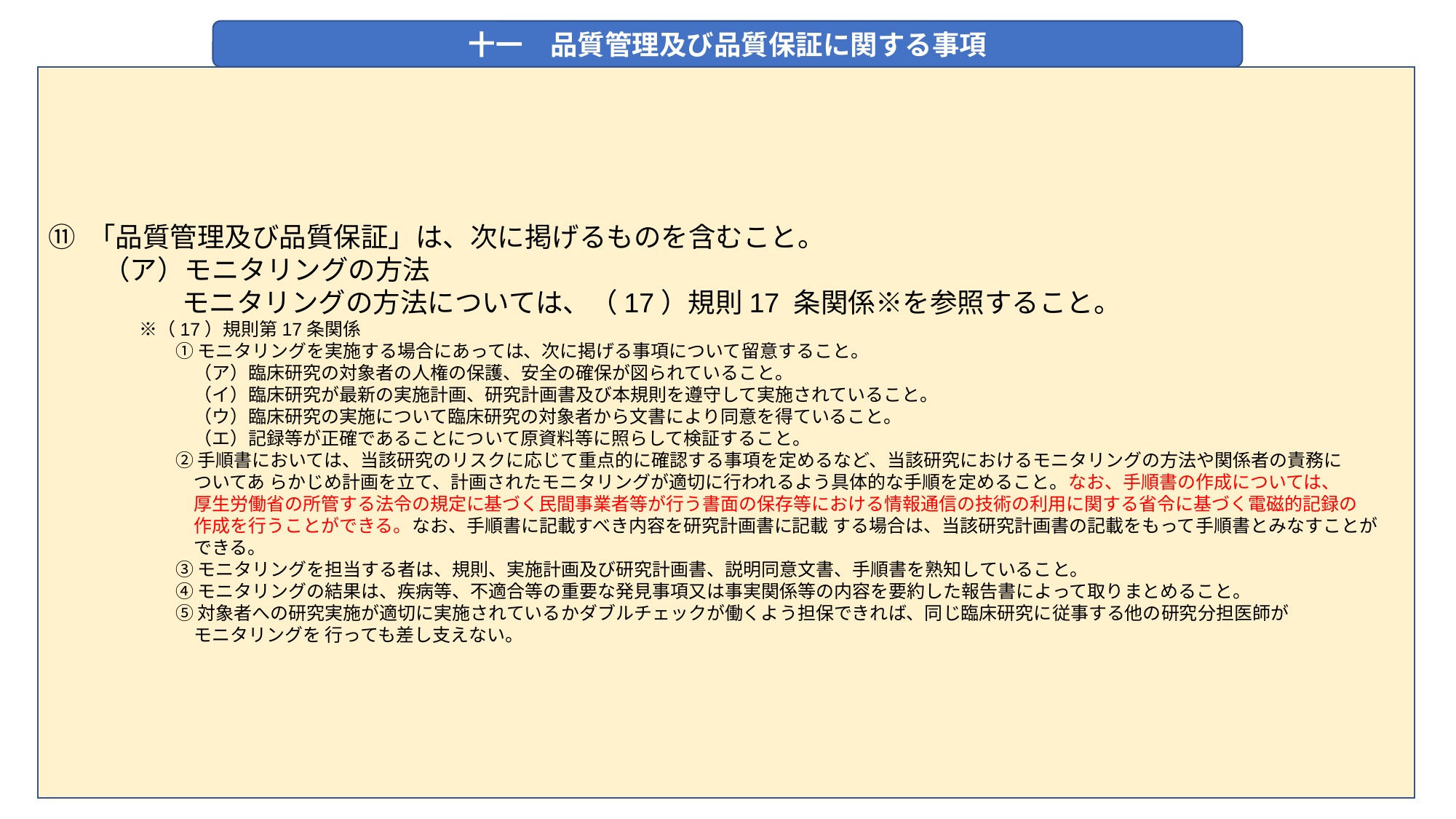

十一　品質管理及び品質保証に関する事項
⑪ 「品質管理及び品質保証」は、次に掲げるものを含むこと。
　　（ア）モニタリングの方法
　　　　    モニタリングの方法については、（17）規則17 条関係※を参照すること。
　　　　　※（17）規則第17条関係
　　　　　　　① モニタリングを実施する場合にあっては、次に掲げる事項について留意すること。
　　　　　　　　（ア）臨床研究の対象者の人権の保護、安全の確保が図られていること。
　　　　　　　　（イ）臨床研究が最新の実施計画、研究計画書及び本規則を遵守して実施されていること。
　　　　　　　　（ウ）臨床研究の実施について臨床研究の対象者から文書により同意を得ていること。
　　　　　　　　（エ）記録等が正確であることについて原資料等に照らして検証すること。
　　　　　　　② 手順書においては、当該研究のリスクに応じて重点的に確認する事項を定めるなど、当該研究におけるモニタリングの方法や関係者の責務に
　　　　　　　　ついてあ らかじめ計画を立て、計画されたモニタリングが適切に行われるよう具体的な手順を定めること。なお、手順書の作成については、
　　　　　　　　厚生労働省の所管する法令の規定に基づく民間事業者等が行う書面の保存等における情報通信の技術の利用に関する省令に基づく電磁的記録の
　　　　　　　　作成を行うことができる。なお、手順書に記載すべき内容を研究計画書に記載 する場合は、当該研究計画書の記載をもって手順書とみなすことが
　　　　　　　　できる。
　　　　　　　③ モニタリングを担当する者は、規則、実施計画及び研究計画書、説明同意文書、手順書を熟知していること。
　　　　　　　④ モニタリングの結果は、疾病等、不適合等の重要な発見事項又は事実関係等の内容を要約した報告書によって取りまとめること。
　　　　　　　⑤ 対象者への研究実施が適切に実施されているかダブルチェックが働くよう担保できれば、同じ臨床研究に従事する他の研究分担医師が
　　　　　　　　モニタリングを 行っても差し支えない。